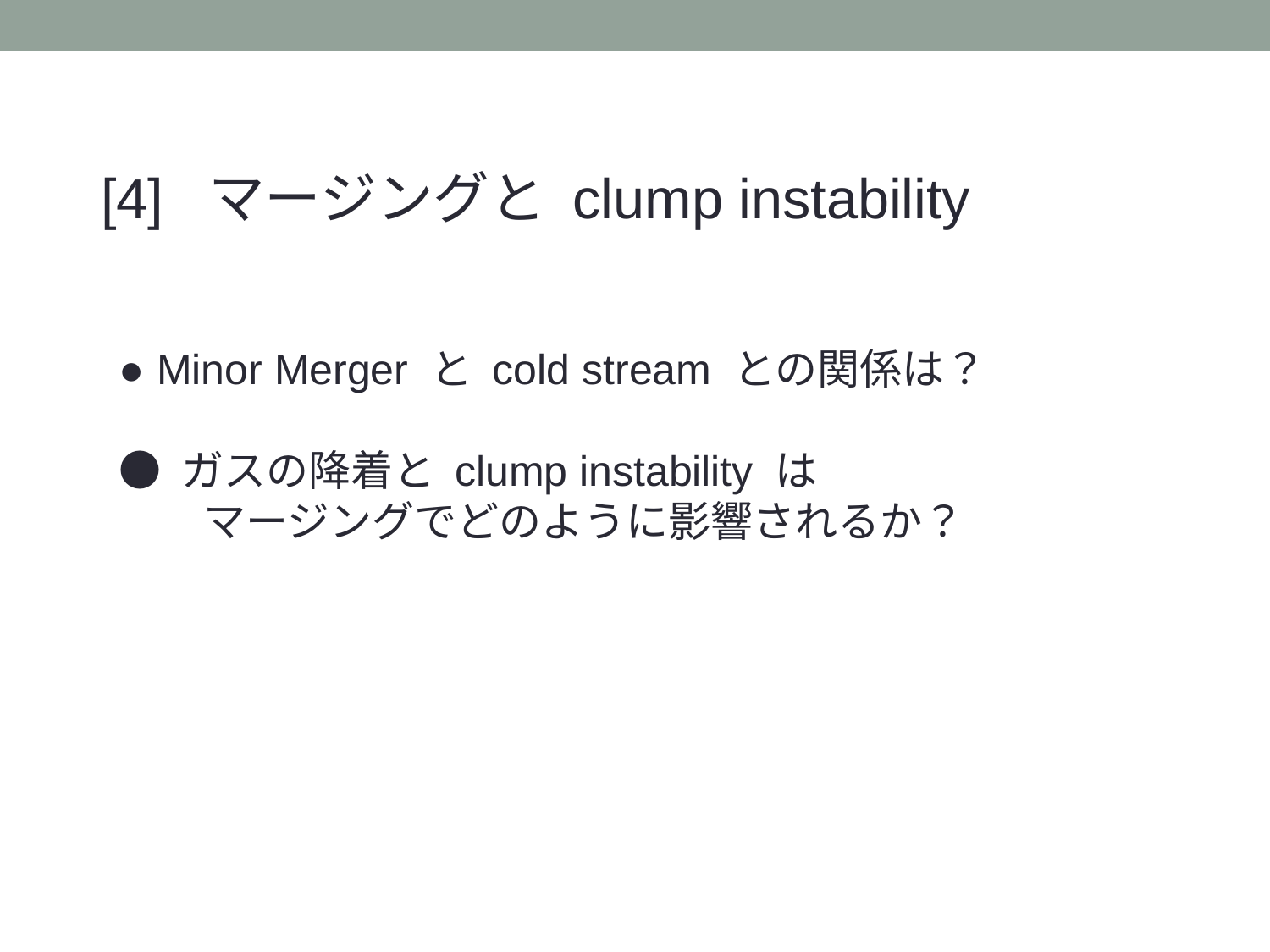

[4]  マージングと clump instability
● Minor Merger と cold stream との関係は？

● ガスの降着と clump instability は
　　マージングでどのように影響されるか？